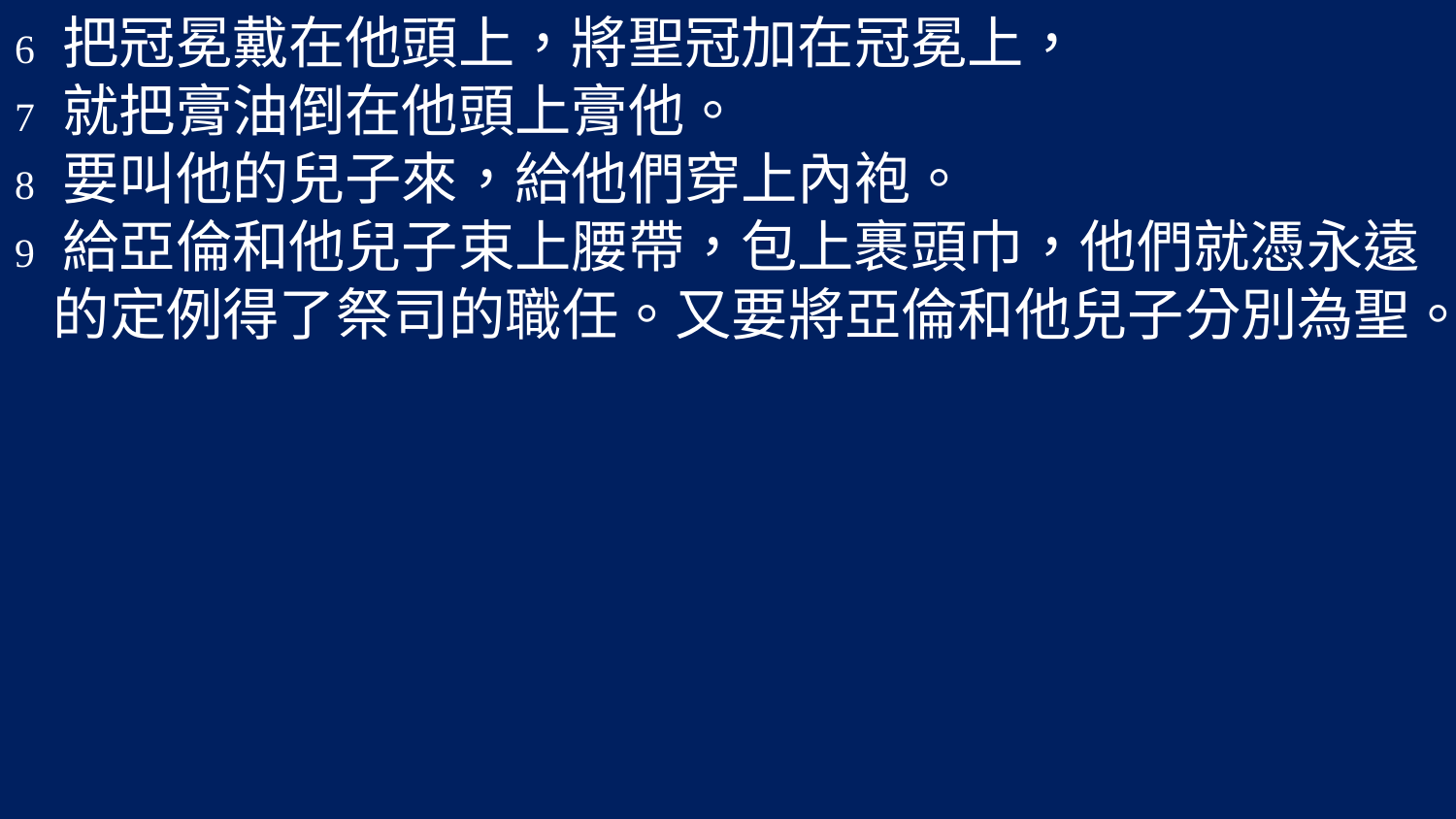

6 把冠冕戴在他頭上，將聖冠加在冠冕上，
7 就把膏油倒在他頭上膏他。
8 要叫他的兒子來，給他們穿上內袍。
9 給亞倫和他兒子束上腰帶，包上裹頭巾，他們就憑永遠
  的定例得了祭司的職任。又要將亞倫和他兒子分別為聖。